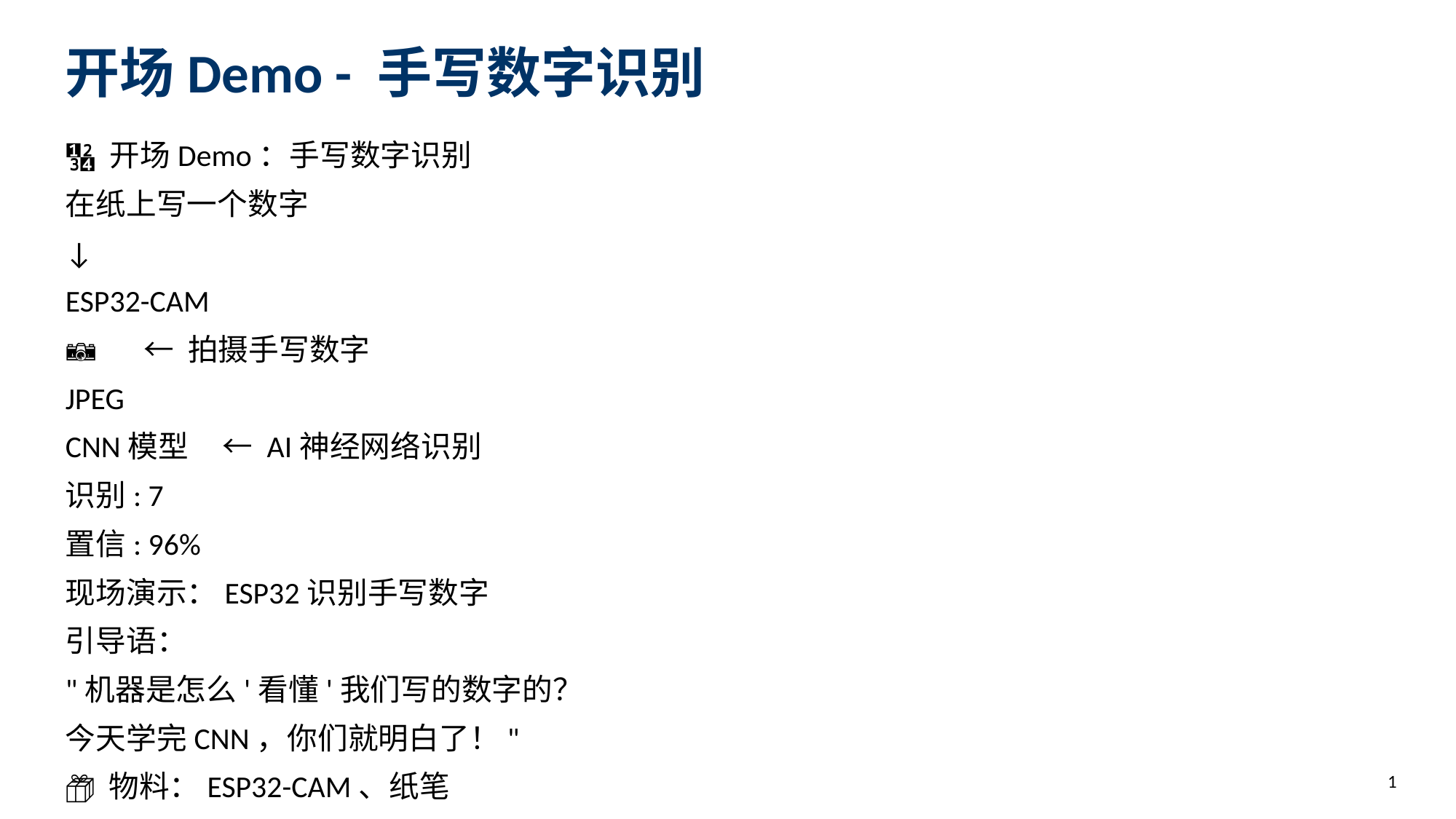

开场Demo - 手写数字识别
🔢 开场Demo：手写数字识别
在纸上写一个数字
↓
ESP32-CAM
📷       ← 拍摄手写数字
JPEG
CNN模型     ← AI神经网络识别
识别: 7
置信: 96%
现场演示：ESP32识别手写数字
引导语：
"机器是怎么'看懂'我们写的数字的？
今天学完CNN，你们就明白了！"
📦 物料：ESP32-CAM、纸笔
1